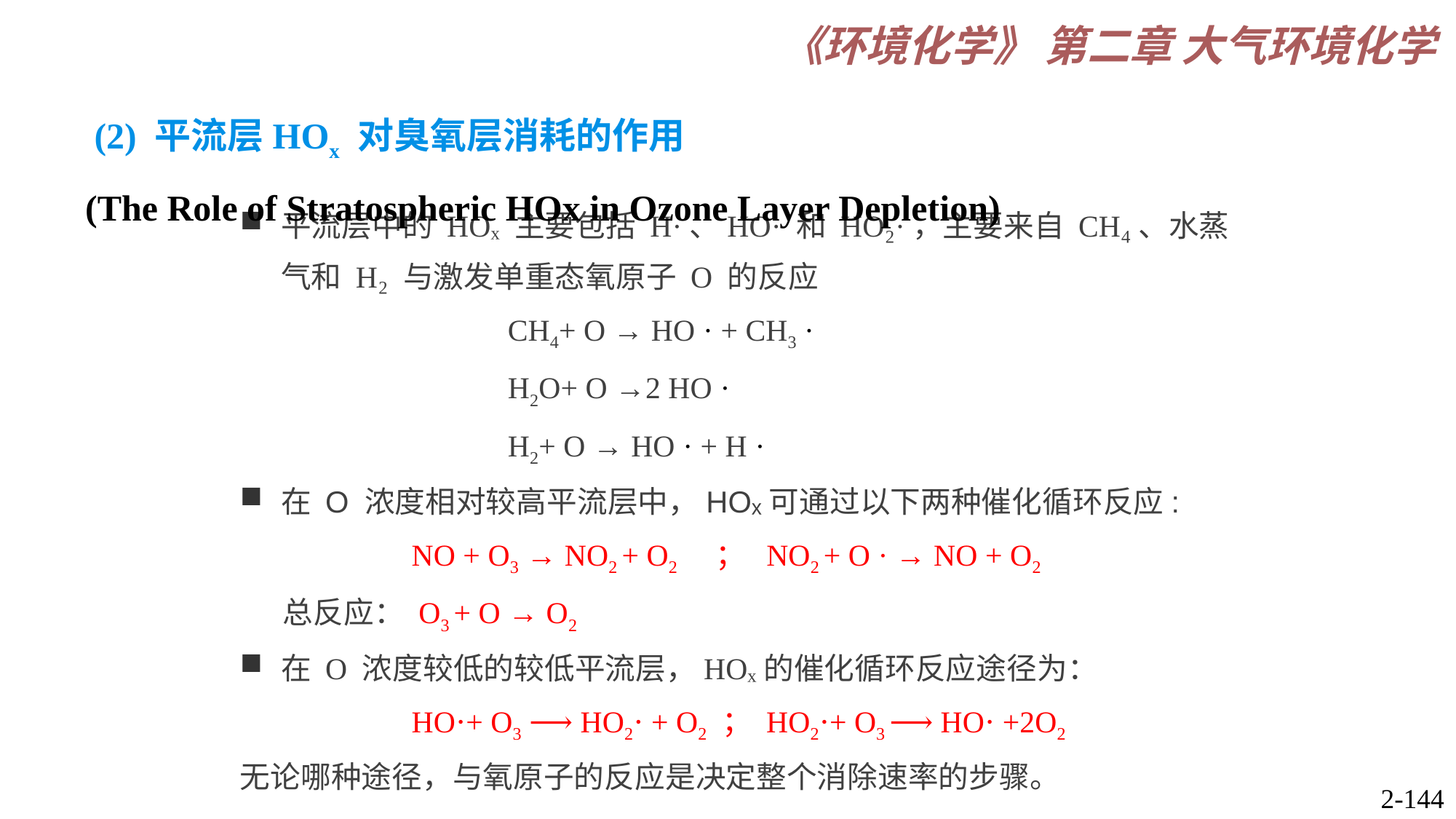

(2) 平流层HOx 对臭氧层消耗的作用
(The Role of Stratospheric HOx in Ozone Layer Depletion)

平流层中的 HOₓ 主要包括 H·、HO· 和 HO₂·，主要来自 CH₄、水蒸气和 H₂ 与激发单重态氧原子 O 的反应
CH4+ O → HO · + CH3 ·
H2O+ O →2 HO ·
H2+ O → HO · + H ·
在 O 浓度相对较高平流层中，HOₓ可通过以下两种催化循环反应:
NO + O3 → NO2 + O2    ；  NO2 + O · → NO + O2
总反应： O3 ​+ O → O2
在 O 浓度较低的较低平流层，HOₓ的催化循环反应途径为：
HO⋅+ O3​ ⟶ HO2​⋅ + O2 ； HO2​⋅+ O3 ​⟶ HO⋅ +2O2
无论哪种途径，与氧原子的反应是决定整个消除速率的步骤。

2-144